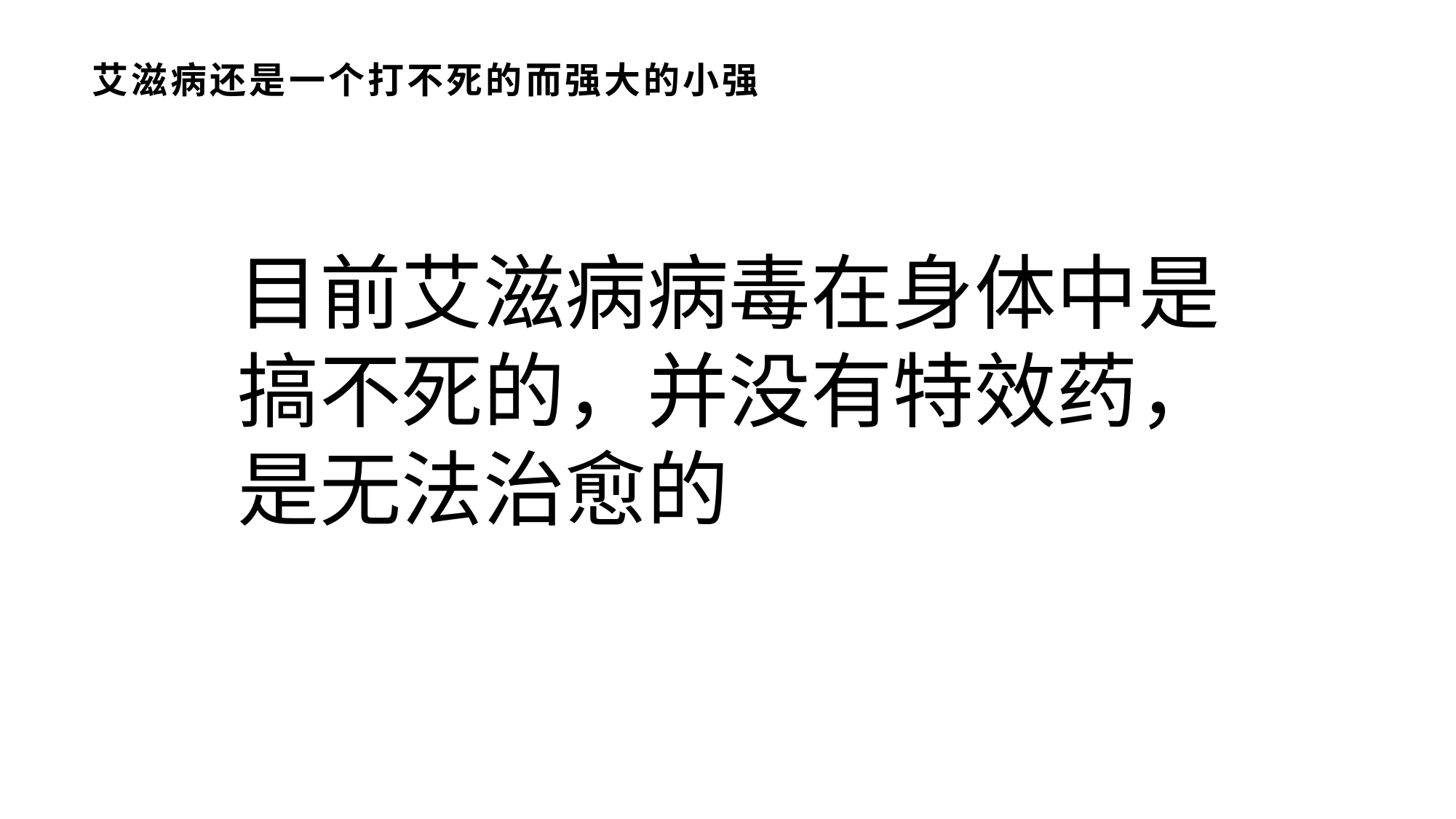

# 艾滋病还是一个打不死的而强大的小强
目前艾滋病病毒在身体中是搞不死的，并没有特效药，是无法治愈的